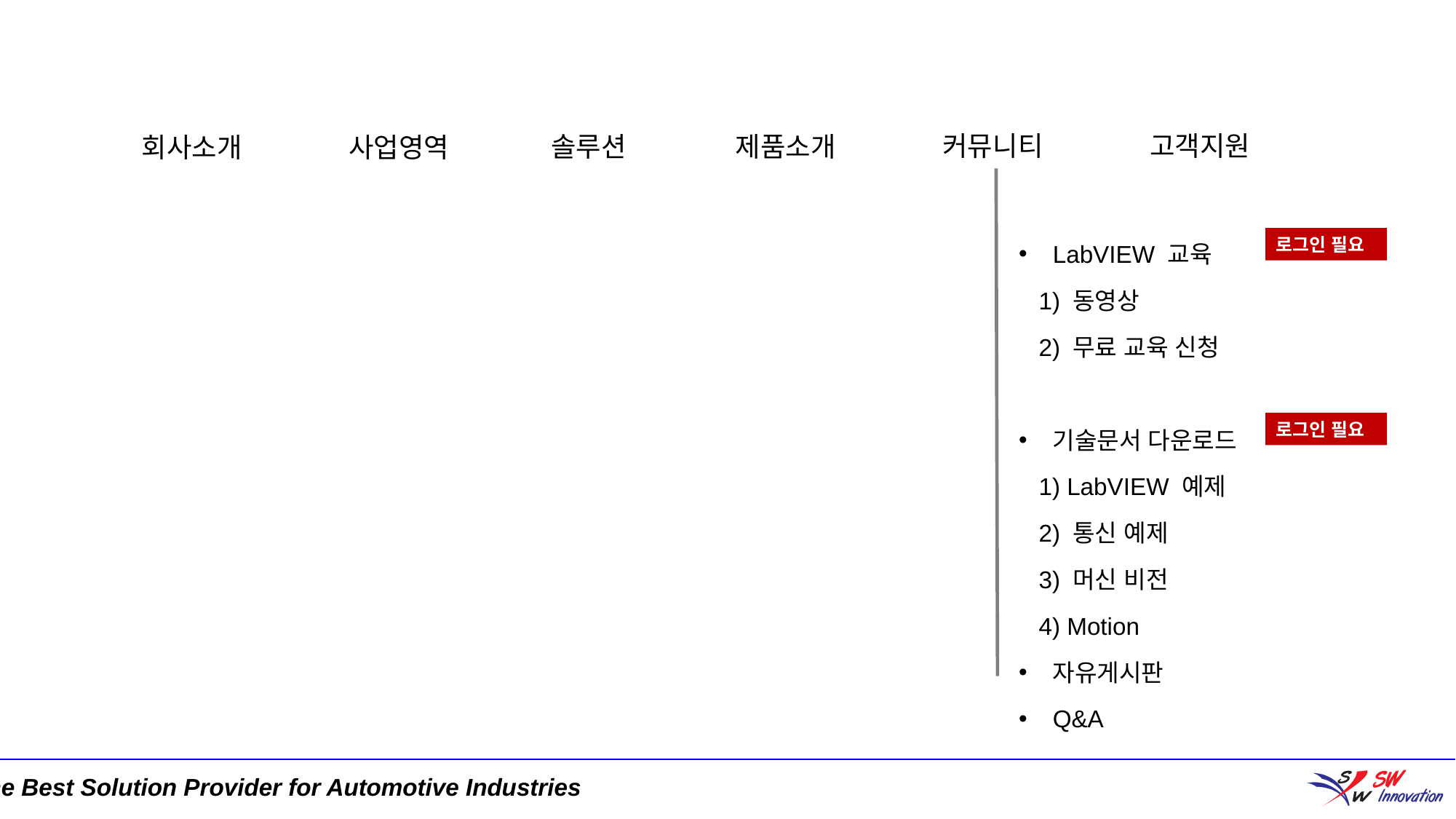

커뮤니티
고객지원
솔루션
제품소개
회사소개
사업영역
LabVIEW 교육
   1) 동영상
   2) 무료 교육 신청

기술문서 다운로드
   1) LabVIEW 예제
   2) 통신 예제
   3) 머신 비전
   4) Motion
자유게시판
Q&A
로그인 필요
로그인 필요